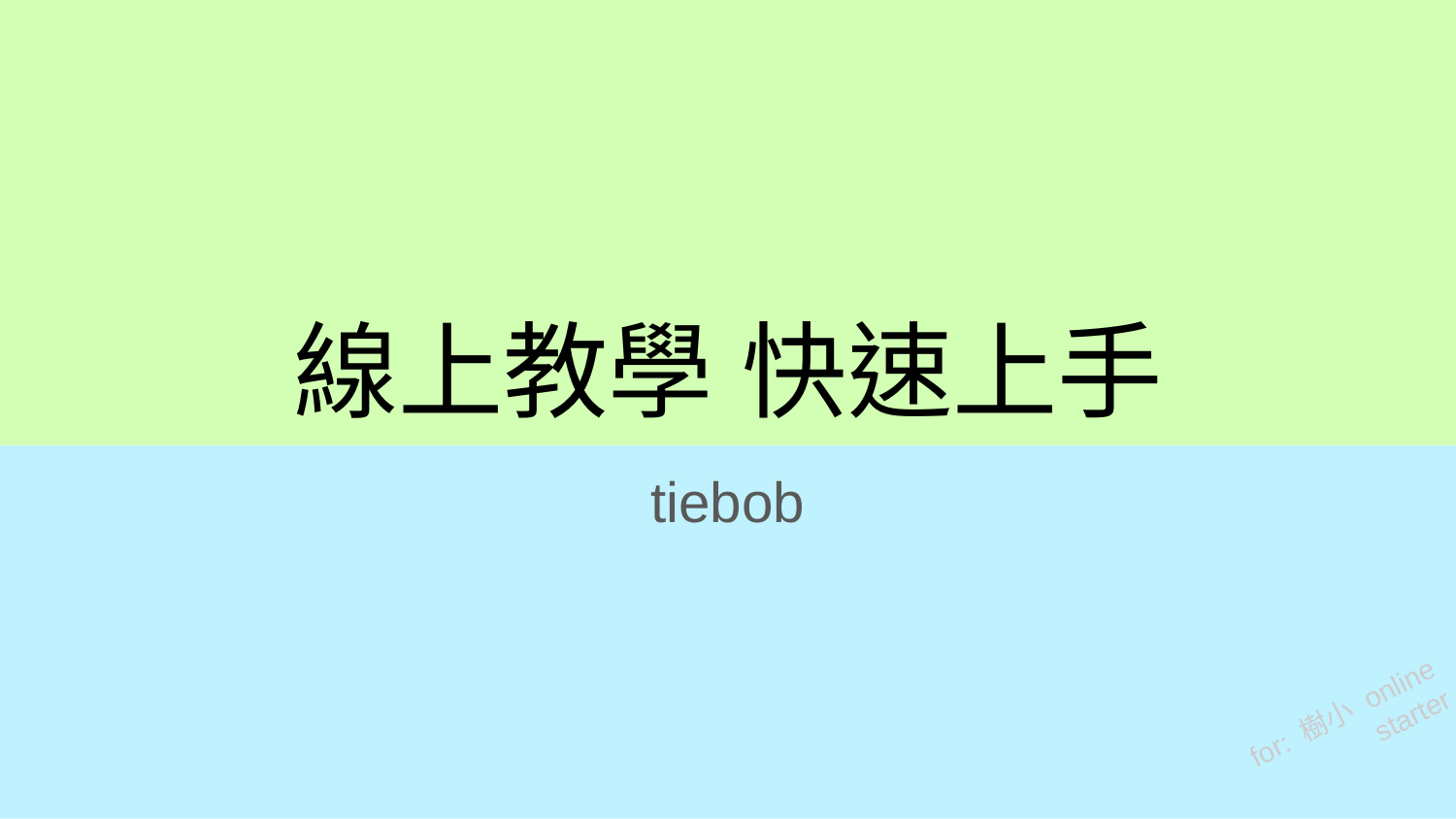

# 線上教學 快速上手
tiebob
for: 樹小 online starter